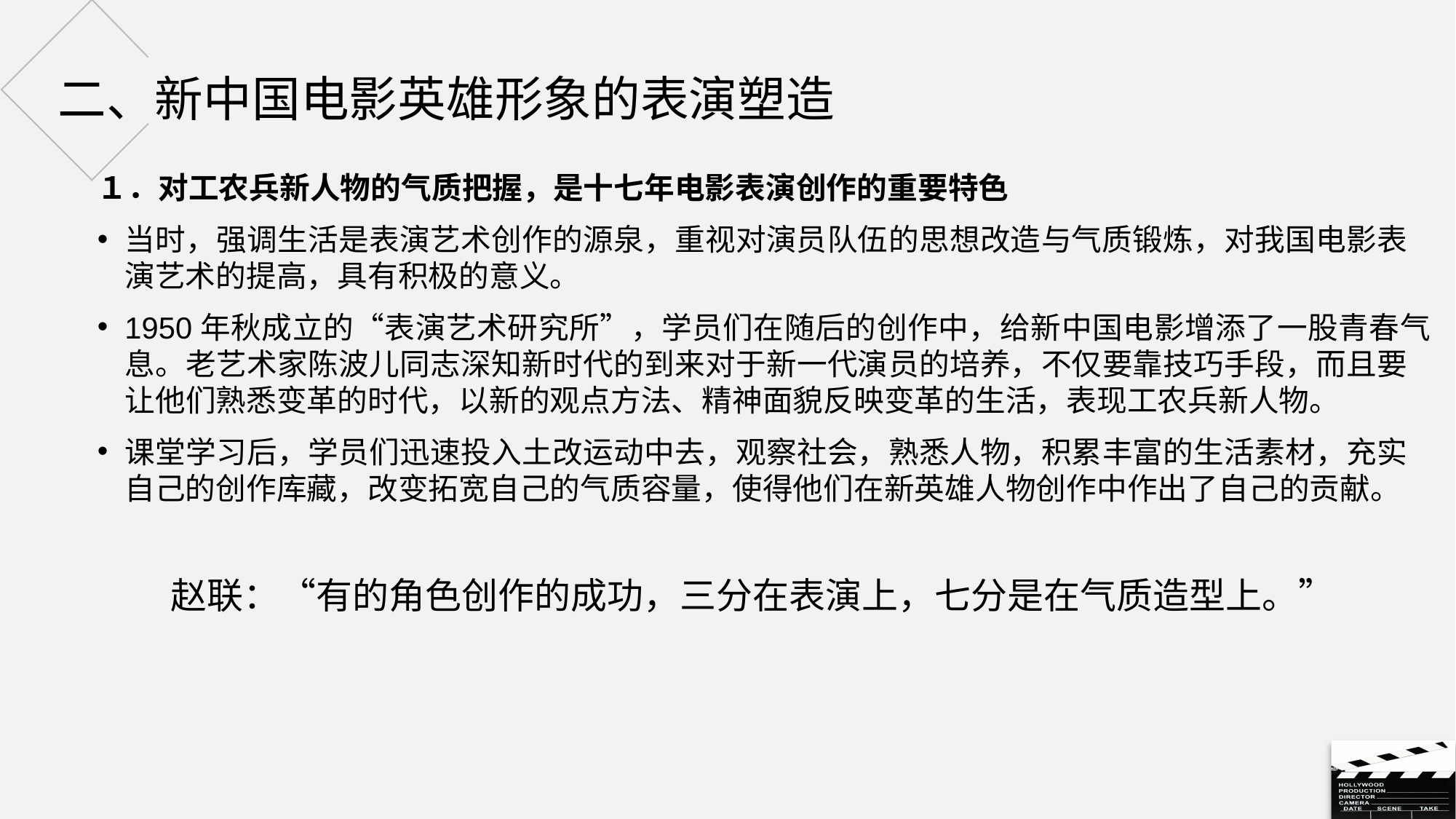

# 二、新中国电影英雄形象的表演塑造
１．对工农兵新人物的气质把握，是十七年电影表演创作的重要特色
当时，强调生活是表演艺术创作的源泉，重视对演员队伍的思想改造与气质锻炼，对我国电影表演艺术的提高，具有积极的意义。
1950年秋成立的“表演艺术研究所”，学员们在随后的创作中，给新中国电影增添了一股青春气息。老艺术家陈波儿同志深知新时代的到来对于新一代演员的培养，不仅要靠技巧手段，而且要让他们熟悉变革的时代，以新的观点方法、精神面貌反映变革的生活，表现工农兵新人物。
课堂学习后，学员们迅速投入土改运动中去，观察社会，熟悉人物，积累丰富的生活素材，充实自己的创作库藏，改变拓宽自己的气质容量，使得他们在新英雄人物创作中作出了自己的贡献。

赵联：“有的角色创作的成功，三分在表演上，七分是在气质造型上。”